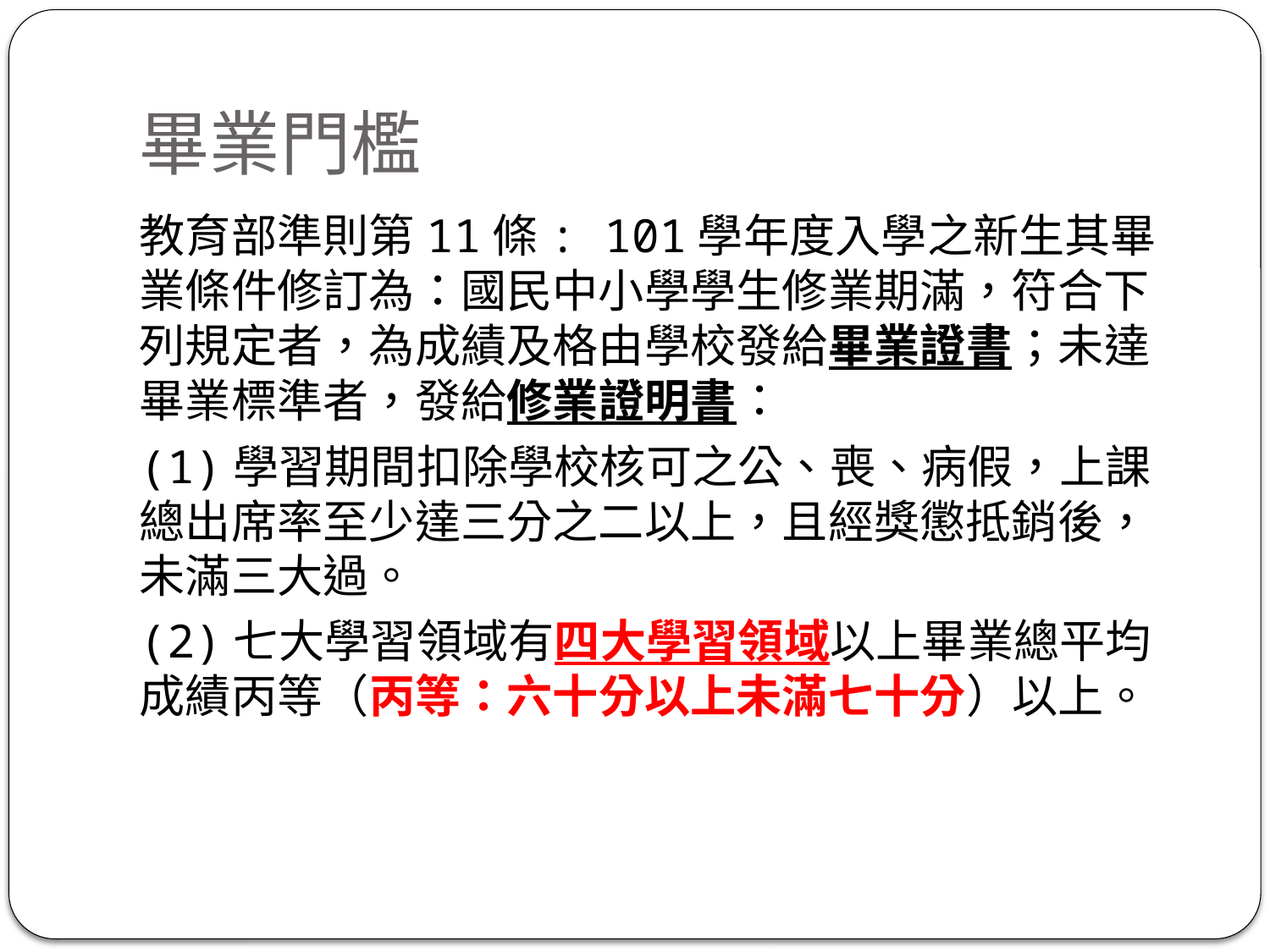

# 畢業門檻
教育部準則第11條: 101學年度入學之新生其畢業條件修訂為：國民中小學學生修業期滿，符合下列規定者，為成績及格由學校發給畢業證書；未達畢業標準者，發給修業證明書：
(1)學習期間扣除學校核可之公、喪、病假，上課總出席率至少達三分之二以上，且經獎懲抵銷後，未滿三大過。
(2)七大學習領域有四大學習領域以上畢業總平均成績丙等（丙等：六十分以上未滿七十分）以上。